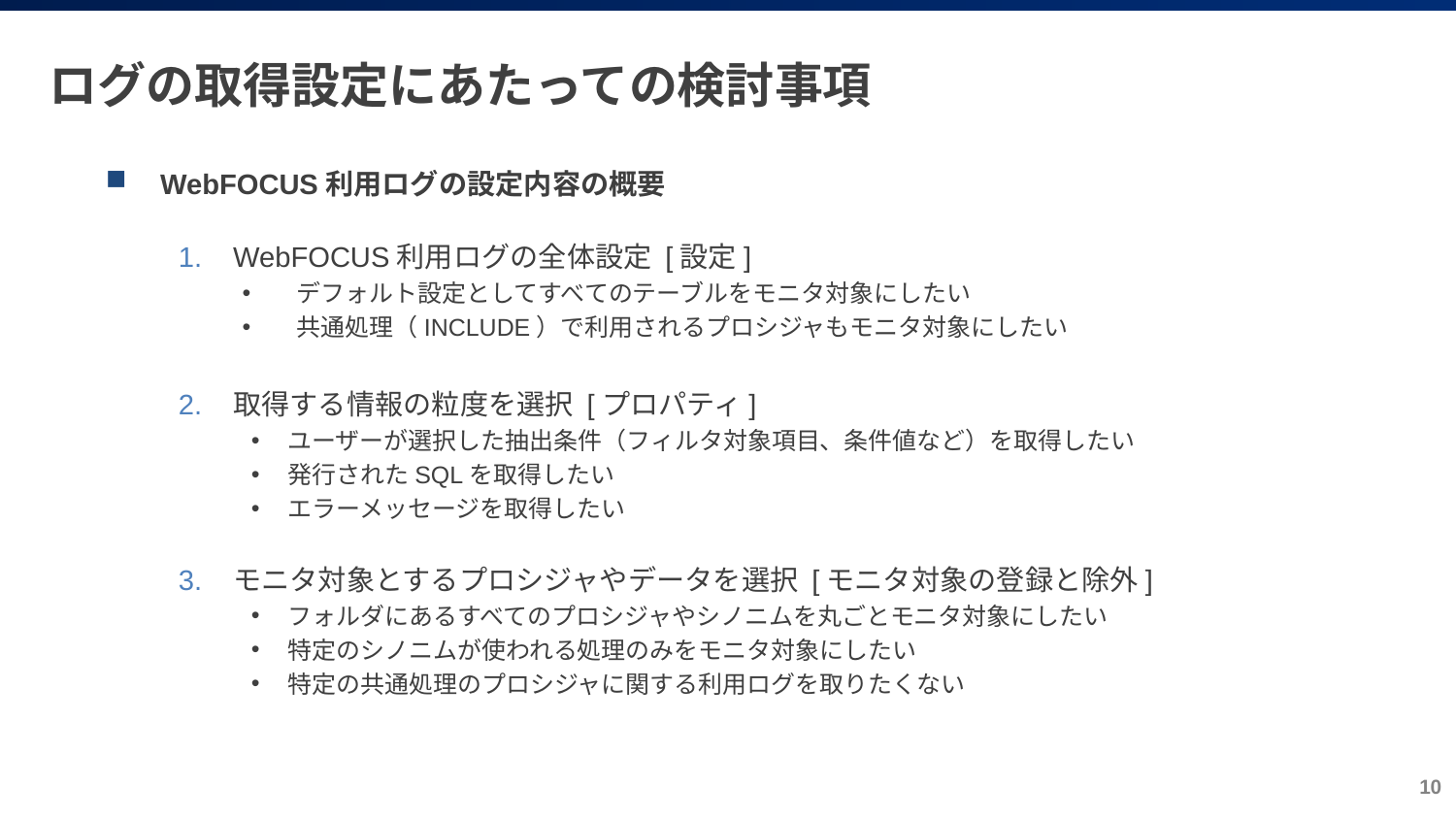

# ログの取得設定にあたっての検討事項
WebFOCUS利用ログの設定内容の概要
WebFOCUS利用ログの全体設定 [設定]
デフォルト設定としてすべてのテーブルをモニタ対象にしたい
共通処理（INCLUDE）で利用されるプロシジャもモニタ対象にしたい

取得する情報の粒度を選択 [プロパティ]
ユーザーが選択した抽出条件（フィルタ対象項目、条件値など）を取得したい
発行されたSQLを取得したい
エラーメッセージを取得したい

モニタ対象とするプロシジャやデータを選択 [モニタ対象の登録と除外]
フォルダにあるすべてのプロシジャやシノニムを丸ごとモニタ対象にしたい
特定のシノニムが使われる処理のみをモニタ対象にしたい
特定の共通処理のプロシジャに関する利用ログを取りたくない
10